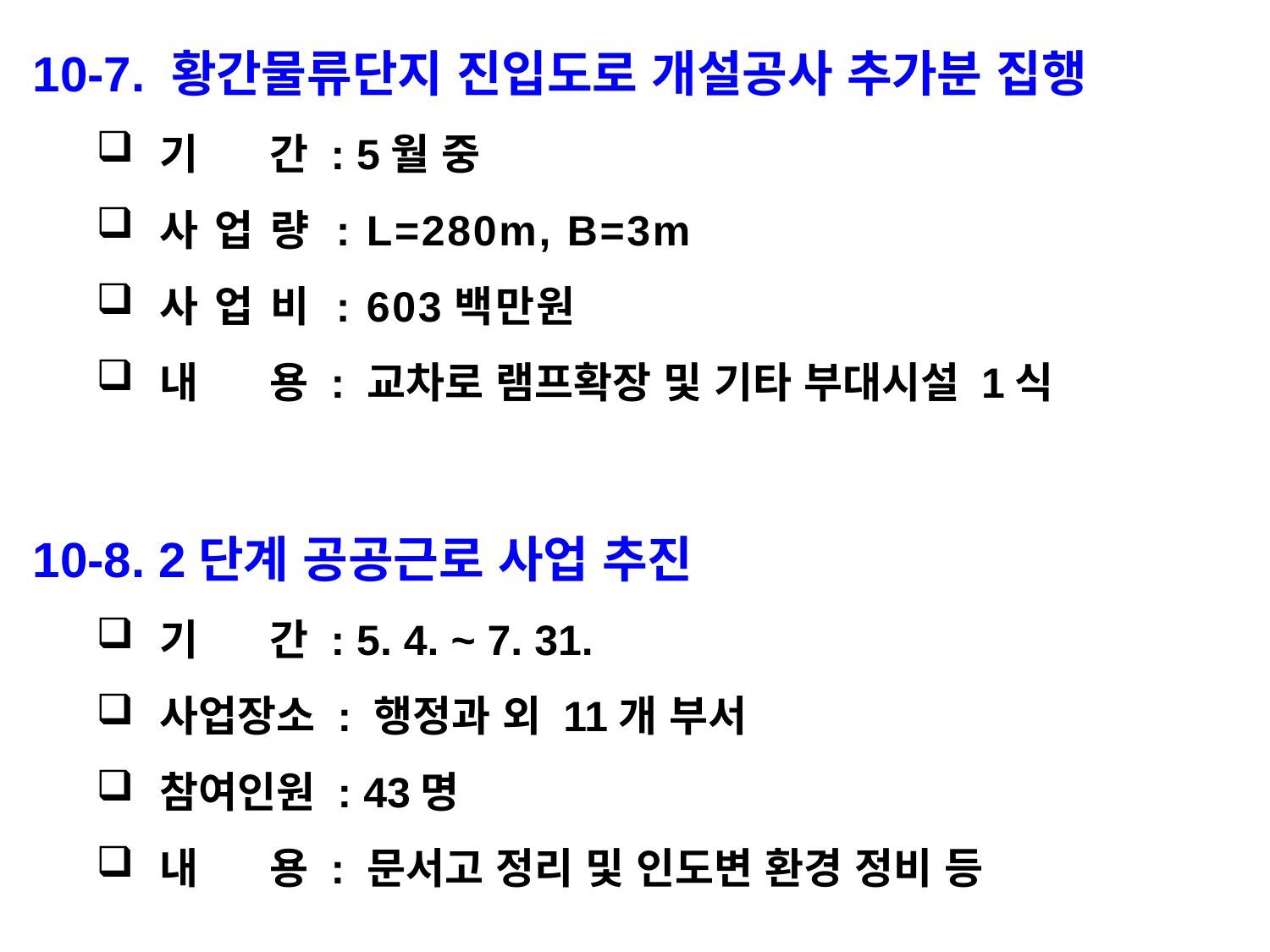

10-7. 황간물류단지 진입도로 개설공사 추가분 집행
기      간 : 5월 중
사 업 량 : L=280m, B=3m
사 업 비 : 603백만원
내      용 : 교차로 램프확장 및 기타 부대시설 1식

10-8. 2단계 공공근로 사업 추진
기      간 : 5. 4. ~ 7. 31.
사업장소 : 행정과 외 11개 부서
참여인원 : 43명
내      용 : 문서고 정리 및 인도변 환경 정비 등